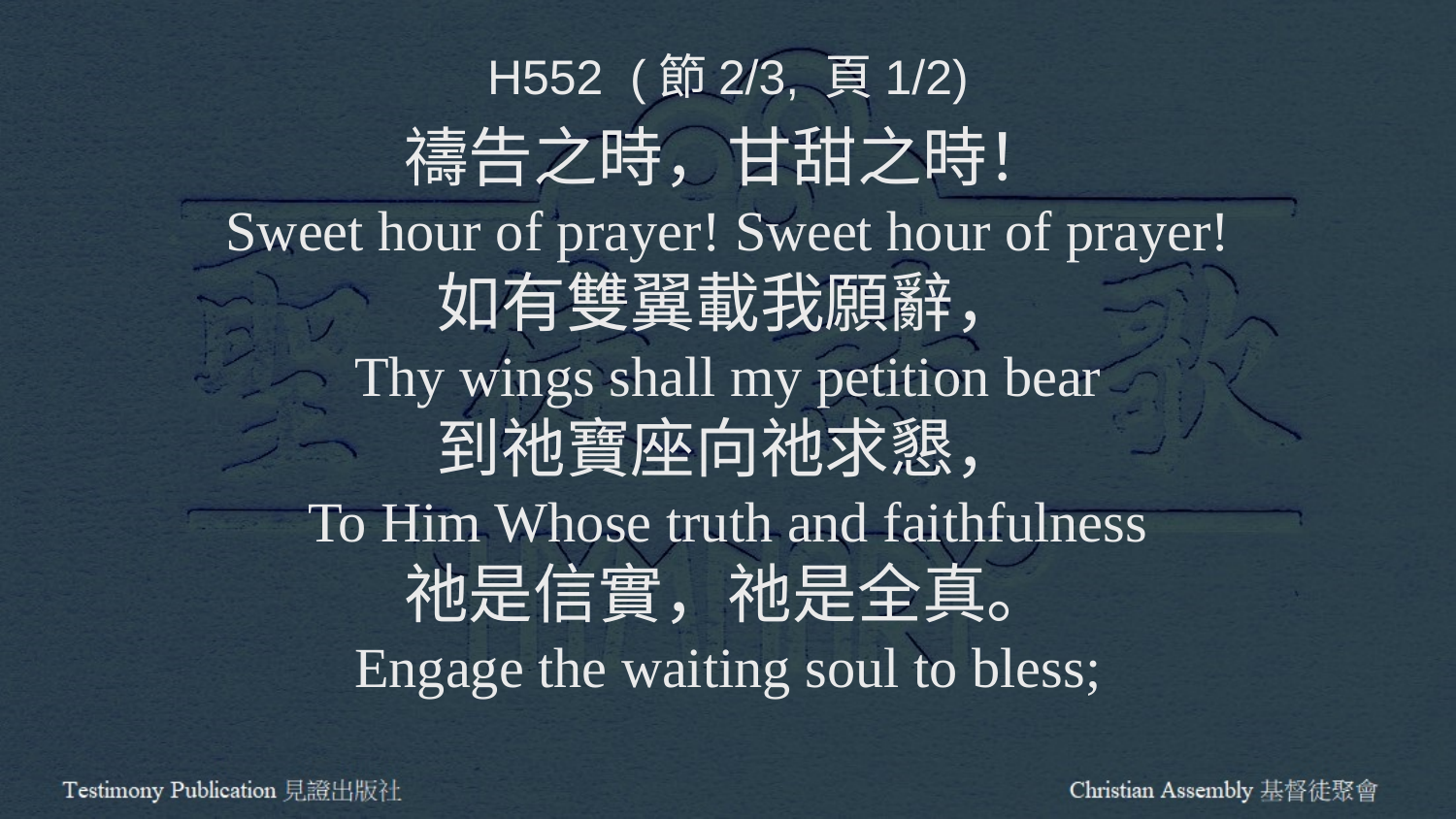

H552  (節2/3, 頁1/2)
禱告之時，甘甜之時！
Sweet hour of prayer! Sweet hour of prayer!
如有雙翼載我願辭，
Thy wings shall my petition bear
到祂寶座向祂求懇，
To Him Whose truth and faithfulness
祂是信實，祂是全真。
Engage the waiting soul to bless;